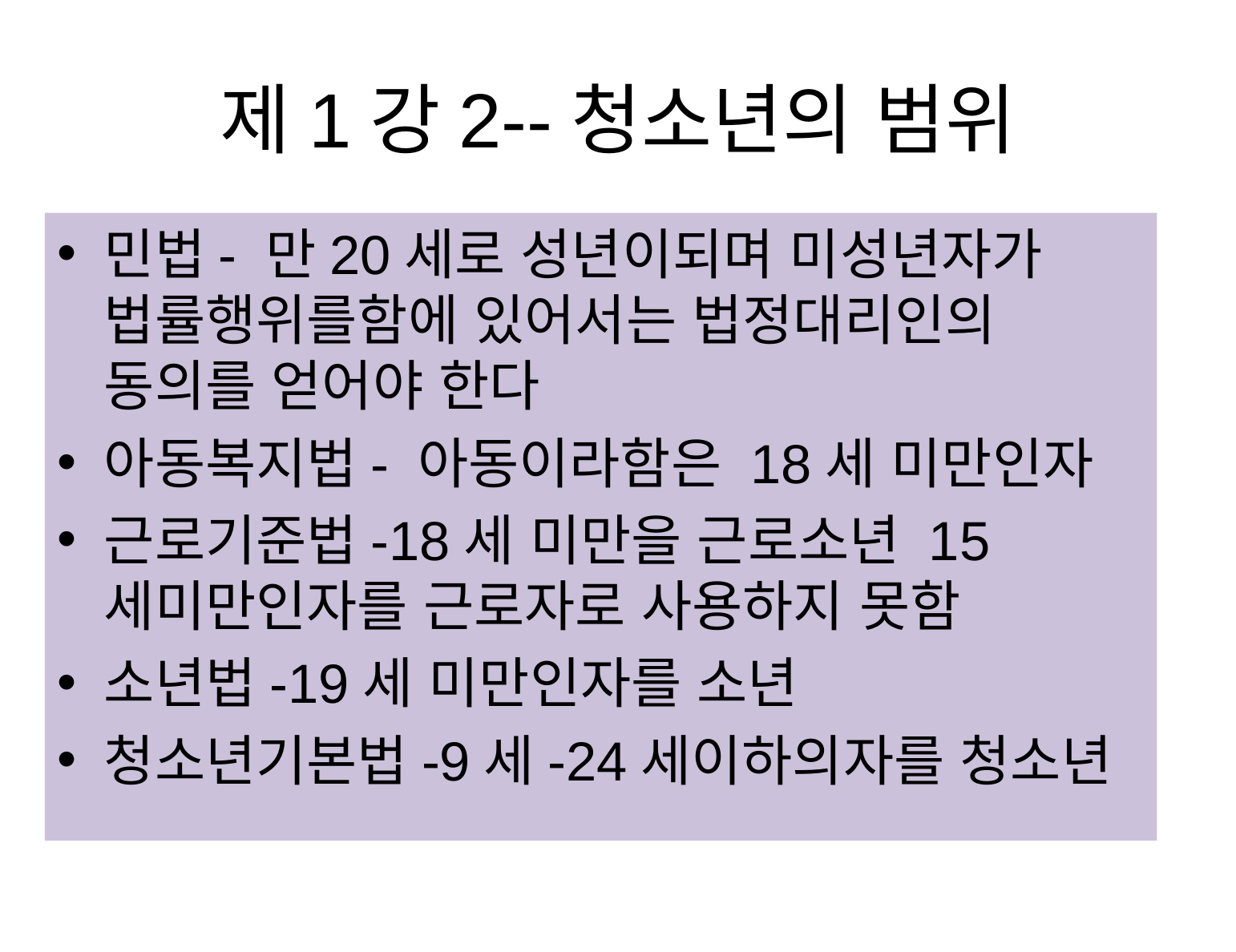

# 제1강2--청소년의 범위
민법- 만20세로 성년이되며 미성년자가 법률행위를함에 있어서는 법정대리인의 동의를 얻어야 한다
아동복지법- 아동이라함은 18세 미만인자
근로기준법-18세 미만을 근로소년 15세미만인자를 근로자로 사용하지 못함
소년법-19세 미만인자를 소년
청소년기본법-9세-24세이하의자를 청소년